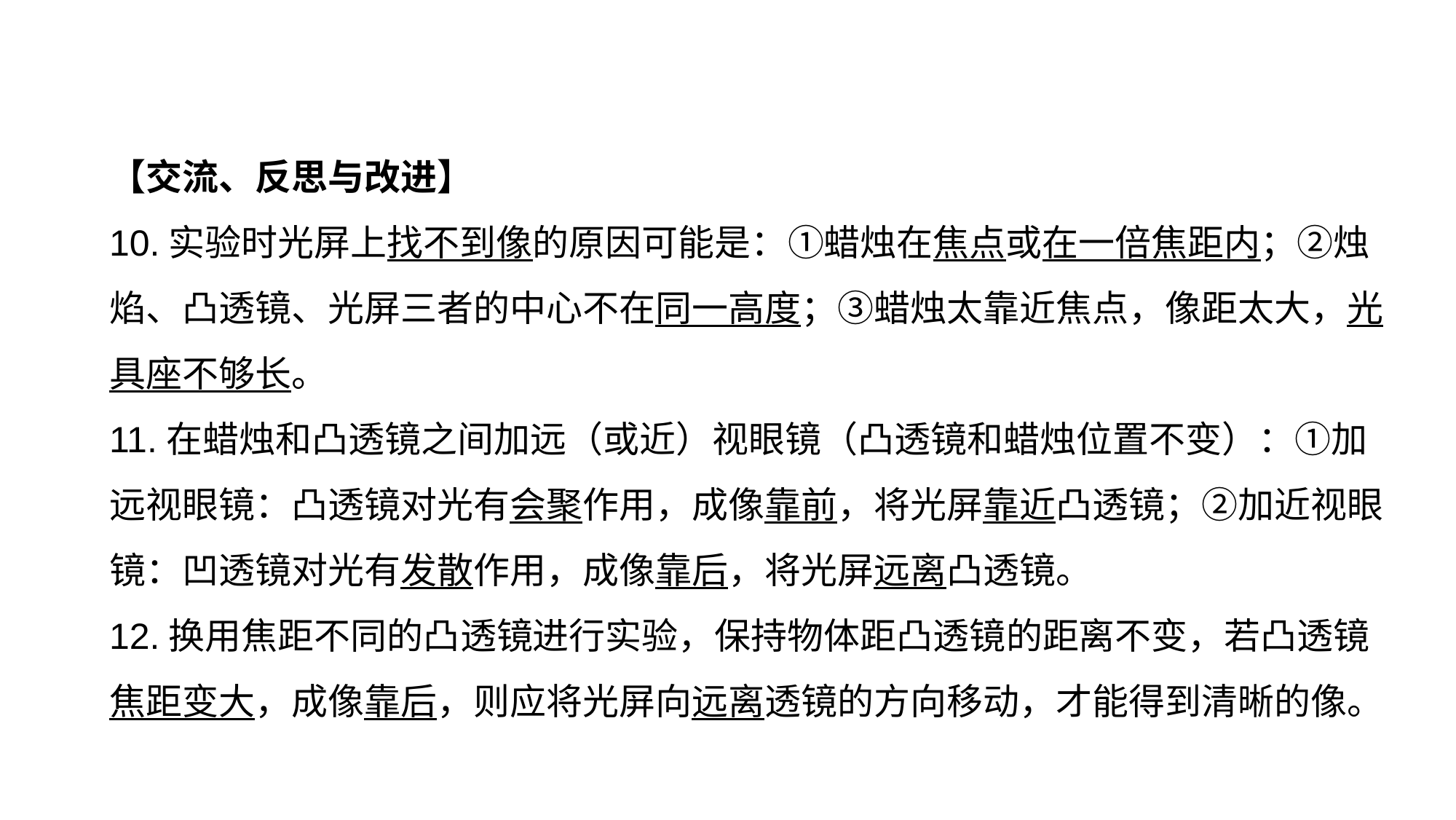

【交流、反思与改进】
10.实验时光屏上找不到像的原因可能是：①蜡烛在焦点或在一倍焦距内；②烛焰、凸透镜、光屏三者的中心不在同一高度；③蜡烛太靠近焦点，像距太大，光具座不够长。
11.在蜡烛和凸透镜之间加远（或近）视眼镜（凸透镜和蜡烛位置不变）：①加远视眼镜：凸透镜对光有会聚作用，成像靠前，将光屏靠近凸透镜；②加近视眼镜：凹透镜对光有发散作用，成像靠后，将光屏远离凸透镜。
12.换用焦距不同的凸透镜进行实验，保持物体距凸透镜的距离不变，若凸透镜焦距变大，成像靠后，则应将光屏向远离透镜的方向移动，才能得到清晰的像。
实验突破 素养提升